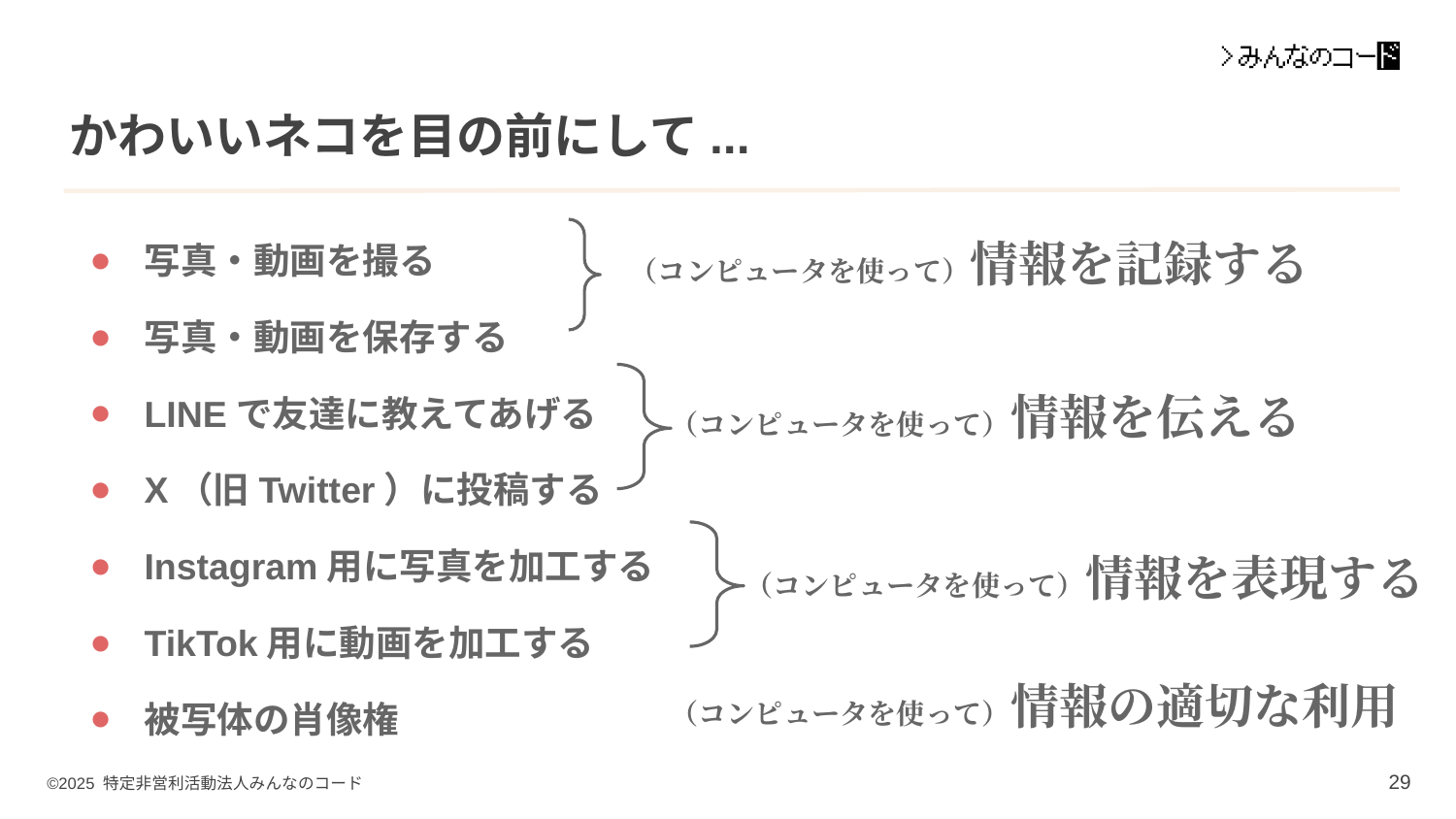

# かわいいネコを目の前にして...
写真・動画を撮る
写真・動画を保存する
LINEで友達に教えてあげる
X（旧Twitter）に投稿する
Instagram用に写真を加工する
TikTok用に動画を加工する
被写体の肖像権

（コンピュータを使って）情報を記録する

（コンピュータを使って）情報を伝える

（コンピュータを使って）情報を表現する
（コンピュータを使って）情報の適切な利用